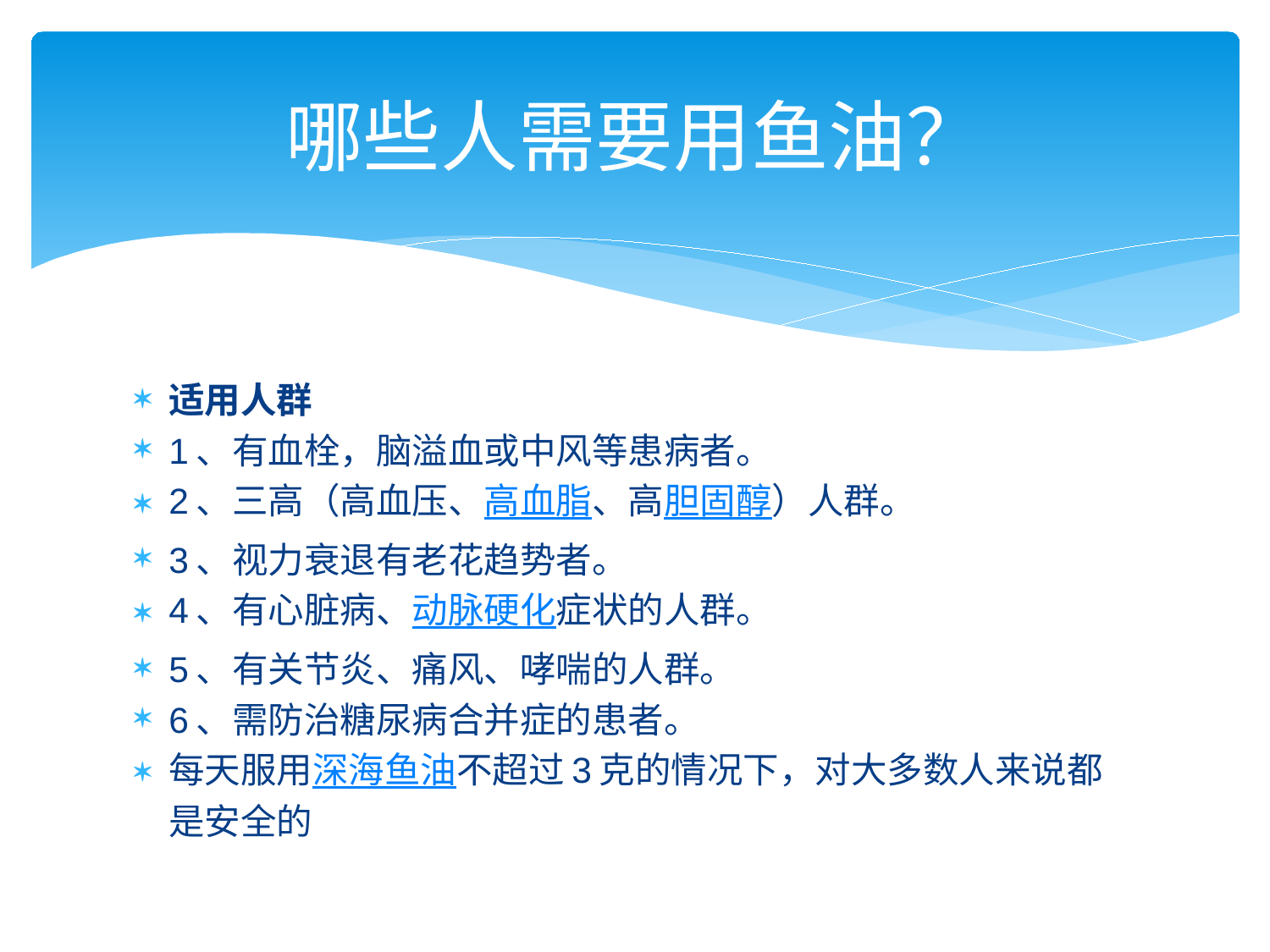

# 哪些人需要用鱼油？
适用人群
1、有血栓，脑溢血或中风等患病者。
2、三高（高血压、高血脂、高胆固醇）人群。
3、视力衰退有老花趋势者。
4、有心脏病、动脉硬化症状的人群。
5、有关节炎、痛风、哮喘的人群。
6、需防治糖尿病合并症的患者。
每天服用深海鱼油不超过3克的情况下，对大多数人来说都是安全的